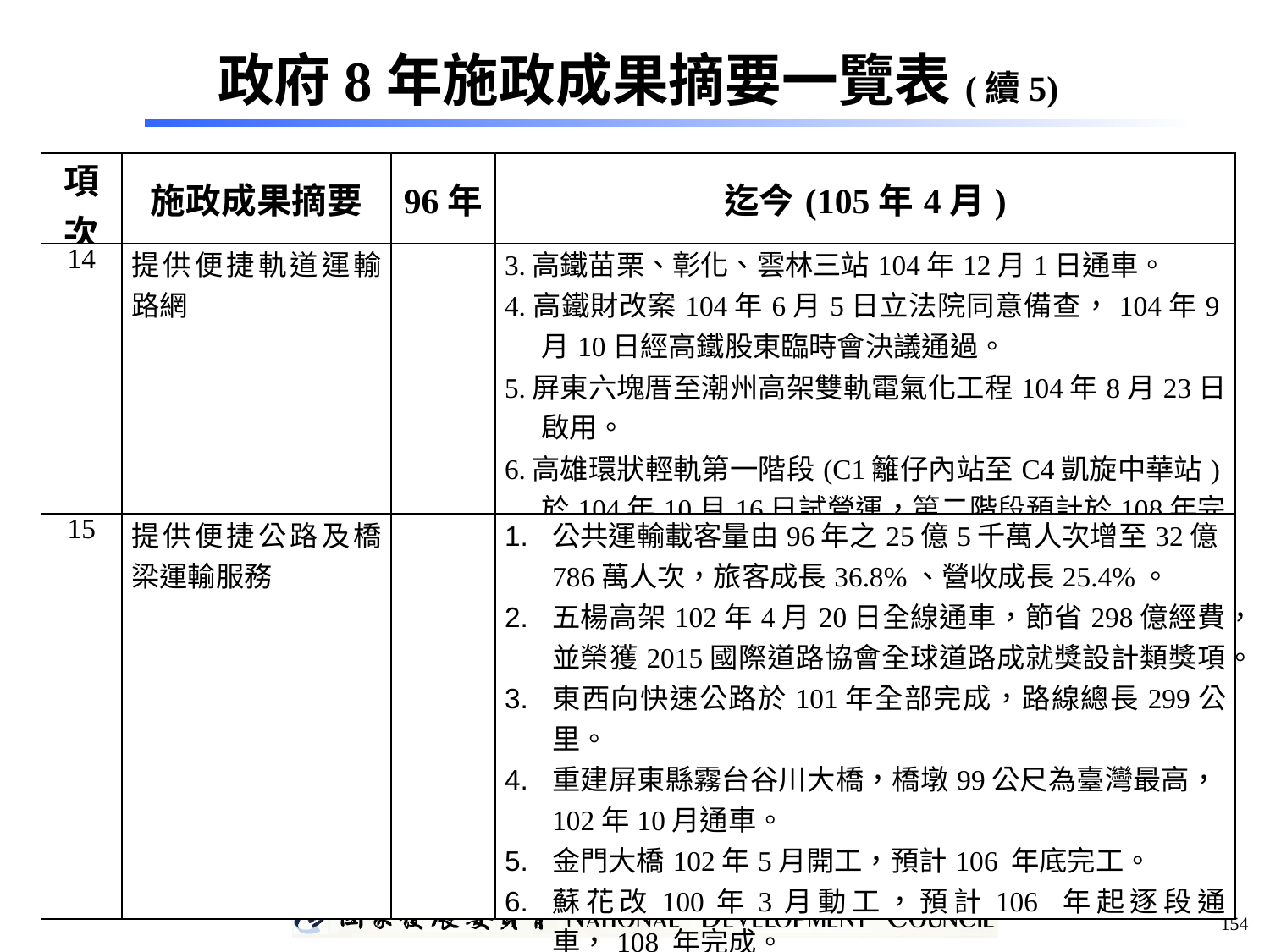

政府8年施政成果摘要一覽表(續5)
| 項次 | 施政成果摘要 | 96年 | 迄今(105年4月) |
| --- | --- | --- | --- |
| 14 | 提供便捷軌道運輸路網 |  | 3.高鐵苗栗、彰化、雲林三站104年12月1日通車。 4.高鐵財改案104年6月5日立法院同意備查，104年9月10日經高鐵股東臨時會決議通過。 5.屏東六塊厝至潮州高架雙軌電氣化工程104年8月23日啟用。 6.高雄環狀輕軌第一階段(C1籬仔內站至C4凱旋中華站)於104年10月16日試營運，第二階段預計於108年完工通車。 |
| 15 | 提供便捷公路及橋梁運輸服務 |  | 公共運輸載客量由96年之25億5千萬人次增至32億786萬人次，旅客成長36.8%、營收成長25.4%。 五楊高架102年4月20日全線通車，節省298億經費，並榮獲2015國際道路協會全球道路成就獎設計類獎項。 東西向快速公路於101年全部完成，路線總長299公里。 重建屏東縣霧台谷川大橋，橋墩99公尺為臺灣最高，102年10月通車。 金門大橋102年5月開工，預計106 年底完工。 蘇花改100年3月動工，預計106 年起逐段通車，108 年完成。 淡江大橋第1標103 年9月開工，預計109 年底完成。 |
154